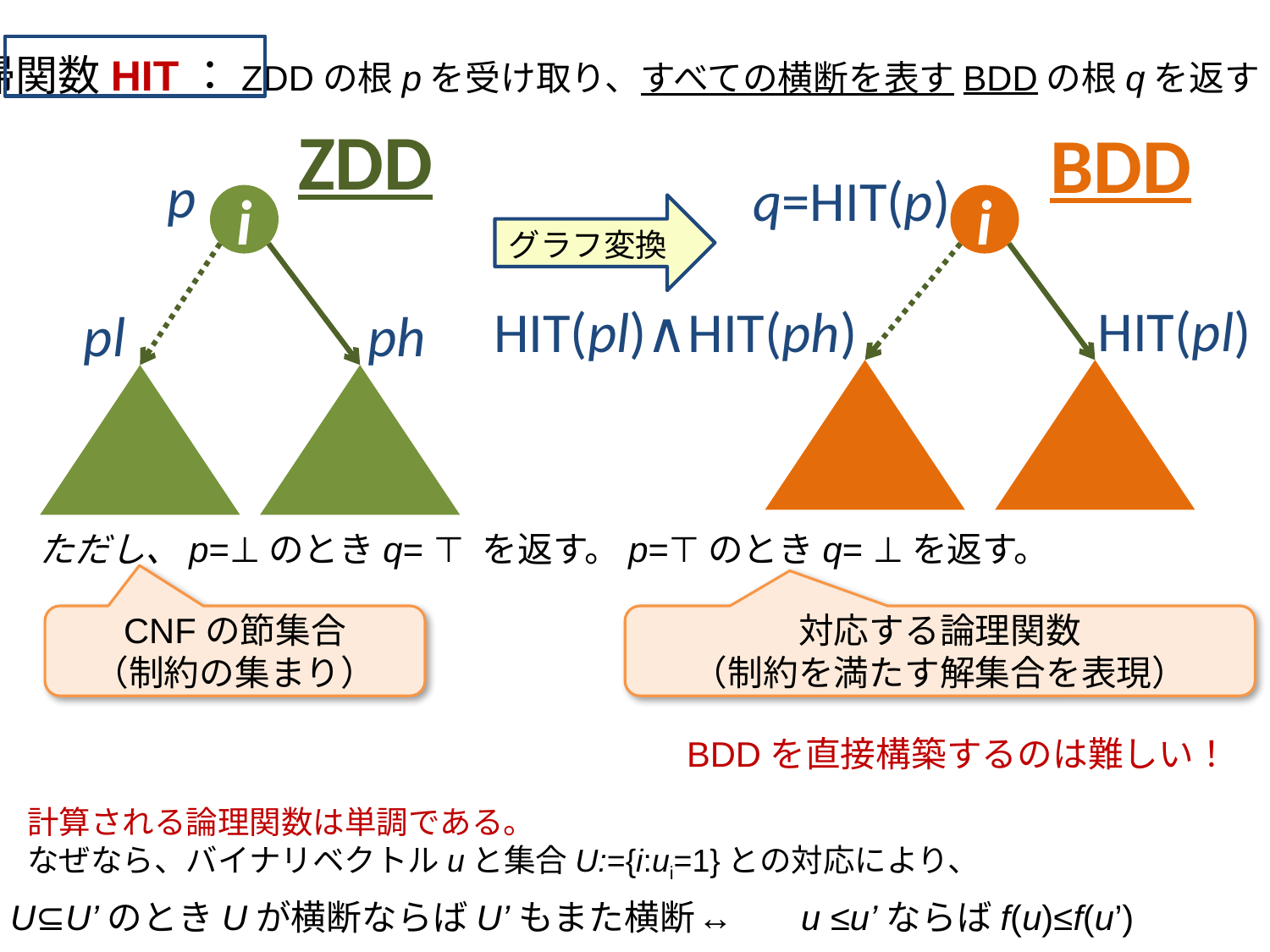

再帰関数HIT：ZDDの根pを受け取り、すべての横断を表すBDDの根qを返す
ZDD
BDD
p
q=HIT(p)
i
i

グラフ変換
HIT(pl)
HIT(pl)∧HIT(ph)
pl
ph

ただし、p=⊥のときq= ⊤ を返す。p=⊤のときq= ⊥を返す。
CNFの節集合
（制約の集まり）
対応する論理関数
（制約を満たす解集合を表現）
BDDを直接構築するのは難しい！
計算される論理関数は単調である。
なぜなら、バイナリベクトルuと集合U:={i:ui=1}との対応により、
U⊆U’のときUが横断ならばU’もまた横断
↔
u ≤u’ならばf(u)≤f(u’)